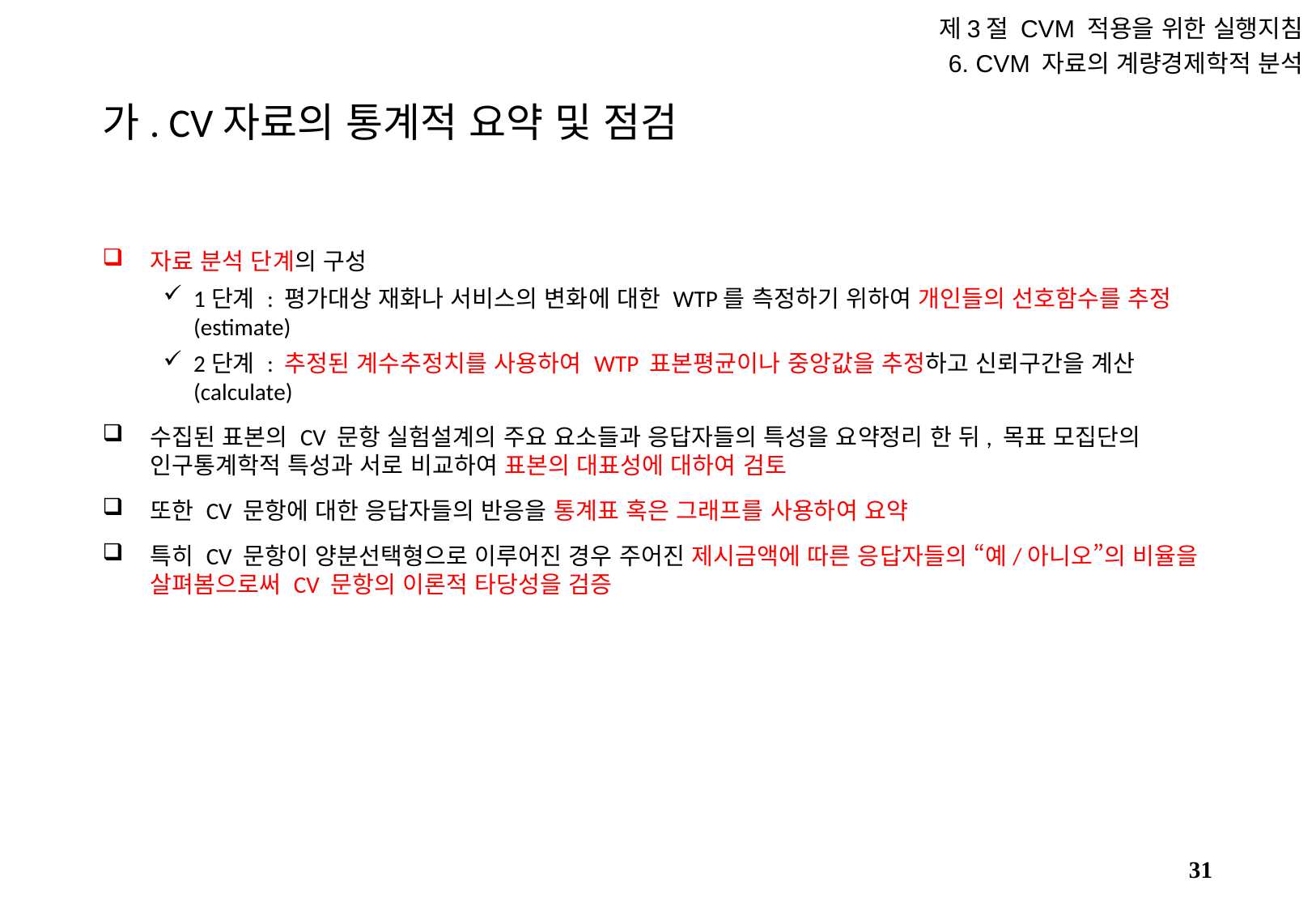

제3절 CVM 적용을 위한 실행지침
6. CVM 자료의 계량경제학적 분석
# 가. CV자료의 통계적 요약 및 점검
자료 분석 단계의 구성
1단계 : 평가대상 재화나 서비스의 변화에 대한 WTP를 측정하기 위하여 개인들의 선호함수를 추정(estimate)
2단계 : 추정된 계수추정치를 사용하여 WTP 표본평균이나 중앙값을 추정하고 신뢰구간을 계산(calculate)
수집된 표본의 CV 문항 실험설계의 주요 요소들과 응답자들의 특성을 요약정리 한 뒤, 목표 모집단의 인구통계학적 특성과 서로 비교하여 표본의 대표성에 대하여 검토
또한 CV 문항에 대한 응답자들의 반응을 통계표 혹은 그래프를 사용하여 요약
특히 CV 문항이 양분선택형으로 이루어진 경우 주어진 제시금액에 따른 응답자들의 “예/아니오”의 비율을 살펴봄으로써 CV 문항의 이론적 타당성을 검증

31